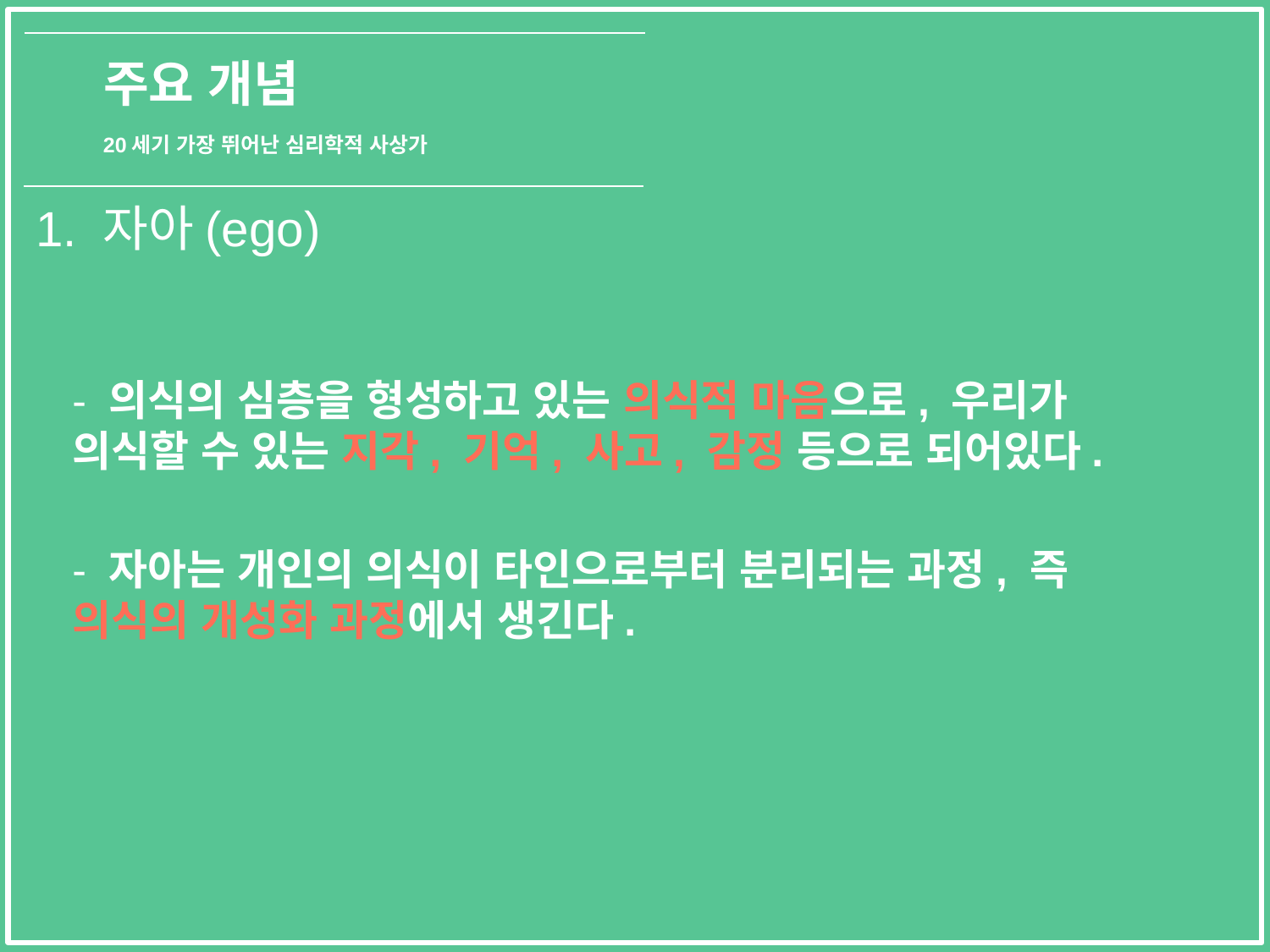

주요 개념
20세기 가장 뛰어난 심리학적 사상가
1. 자아(ego)
- 의식의 심층을 형성하고 있는 의식적 마음으로, 우리가 의식할 수 있는 지각, 기억, 사고, 감정 등으로 되어있다.

- 자아는 개인의 의식이 타인으로부터 분리되는 과정, 즉 의식의 개성화 과정에서 생긴다.